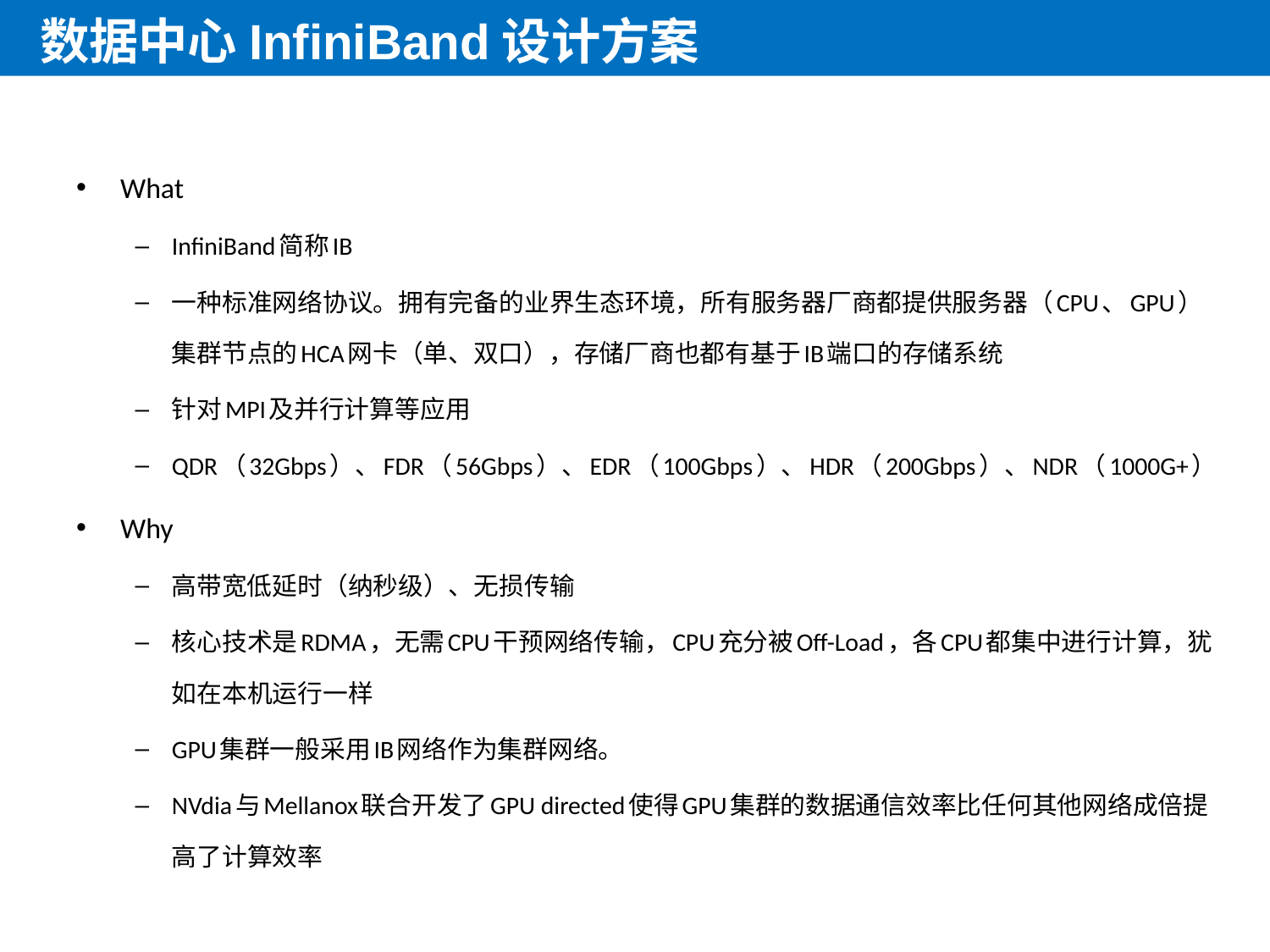

# 数据中心InfiniBand设计方案
What
InfiniBand简称IB
一种标准网络协议。拥有完备的业界生态环境，所有服务器厂商都提供服务器（CPU、GPU）集群节点的HCA网卡（单、双口），存储厂商也都有基于IB端口的存储系统
针对MPI及并行计算等应用
QDR（32Gbps）、FDR（56Gbps）、EDR（100Gbps）、HDR（200Gbps）、NDR（1000G+）
Why
高带宽低延时（纳秒级）、无损传输
核心技术是RDMA，无需CPU干预网络传输，CPU充分被Off-Load，各CPU都集中进行计算，犹如在本机运行一样
GPU集群一般采用IB网络作为集群网络。
NVdia与Mellanox联合开发了GPU directed使得GPU集群的数据通信效率比任何其他网络成倍提高了计算效率